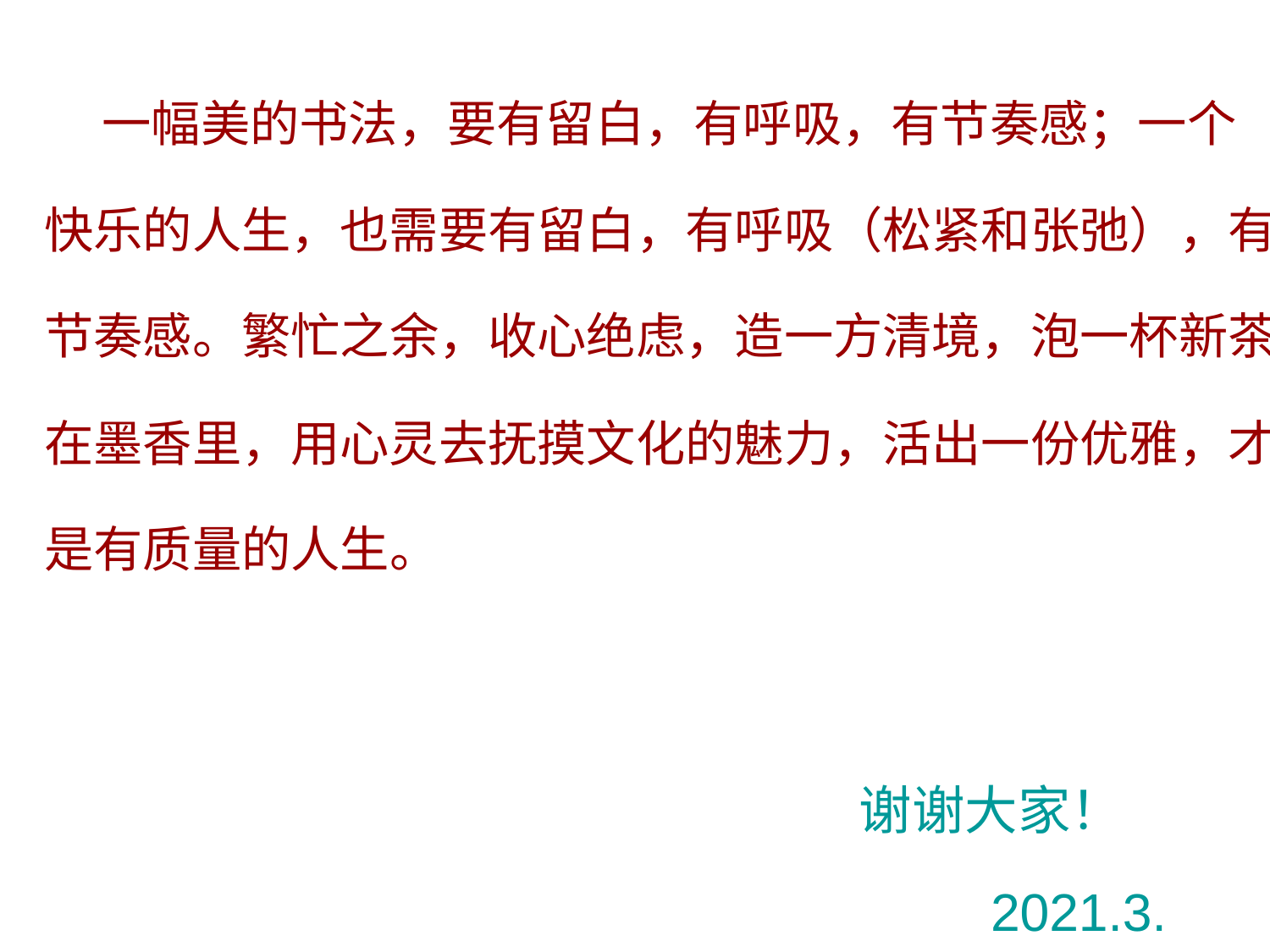

一幅美的书法，要有留白，有呼吸，有节奏感；一个快乐的人生，也需要有留白，有呼吸（松紧和张弛），有节奏感。繁忙之余，收心绝虑，造一方清境，泡一杯新茶，在墨香里，用心灵去抚摸文化的魅力，活出一份优雅，才是有质量的人生。
谢谢大家！
                                2021.3.